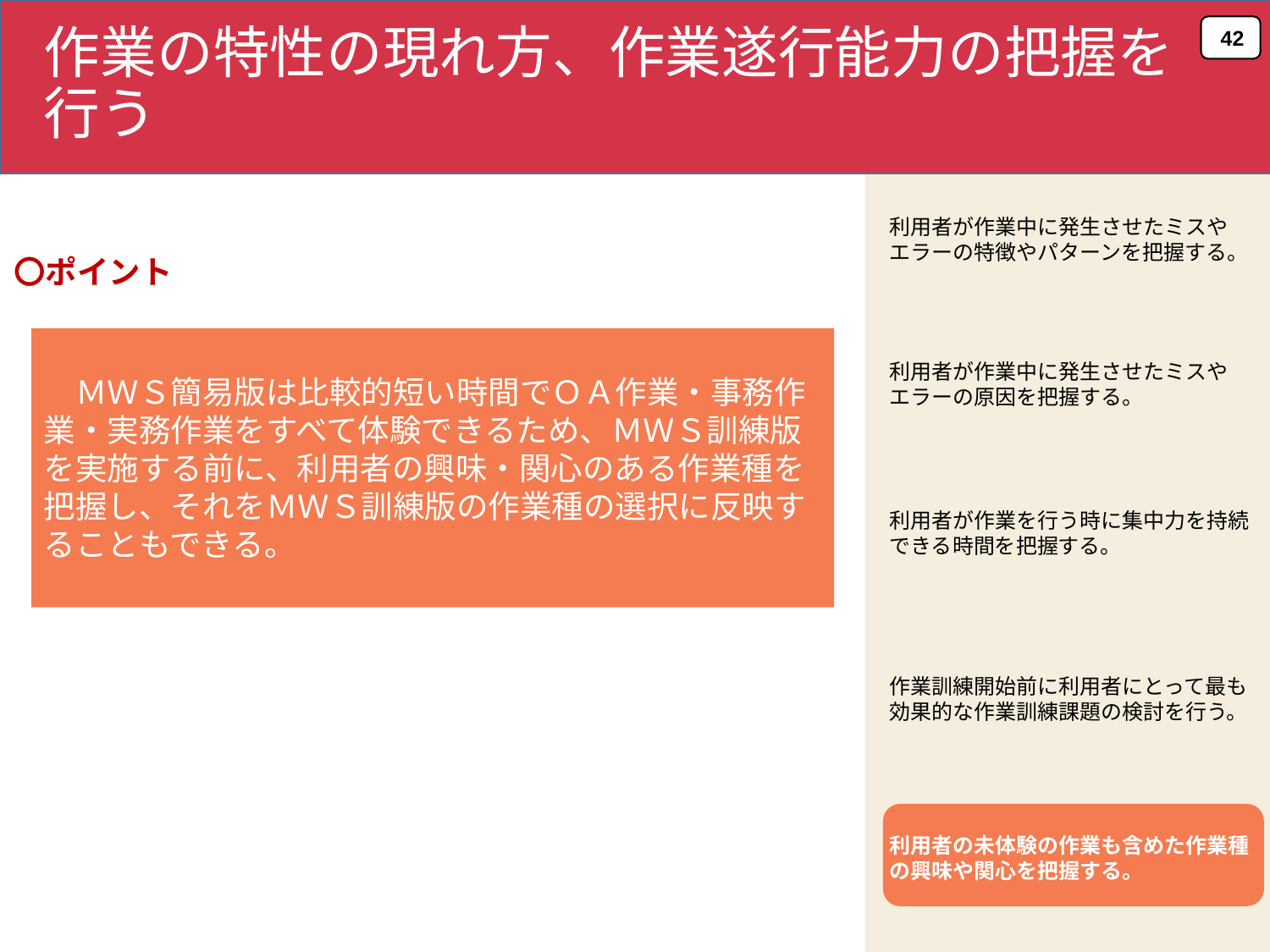

42

作業の特性の現れ方、作業遂行能力の把握を行う

利用者が作業中に発生させたミスやエラーの特徴やパターンを把握する。
〇ポイント

　ＭＷＳ簡易版は比較的短い時間でＯＡ作業・事務作業・実務作業をすべて体験できるため、ＭＷＳ訓練版を実施する前に、利用者の興味・関心のある作業種を把握し、それをＭＷＳ訓練版の作業種の選択に反映することもできる。

利用者が作業中に発生させたミスやエラーの原因を把握する。
利用者が作業を行う時に集中力を持続できる時間を把握する。
作業訓練開始前に利用者にとって最も効果的な作業訓練課題の検討を行う。

利用者の未体験の作業も含めた作業種の興味や関心を把握する。